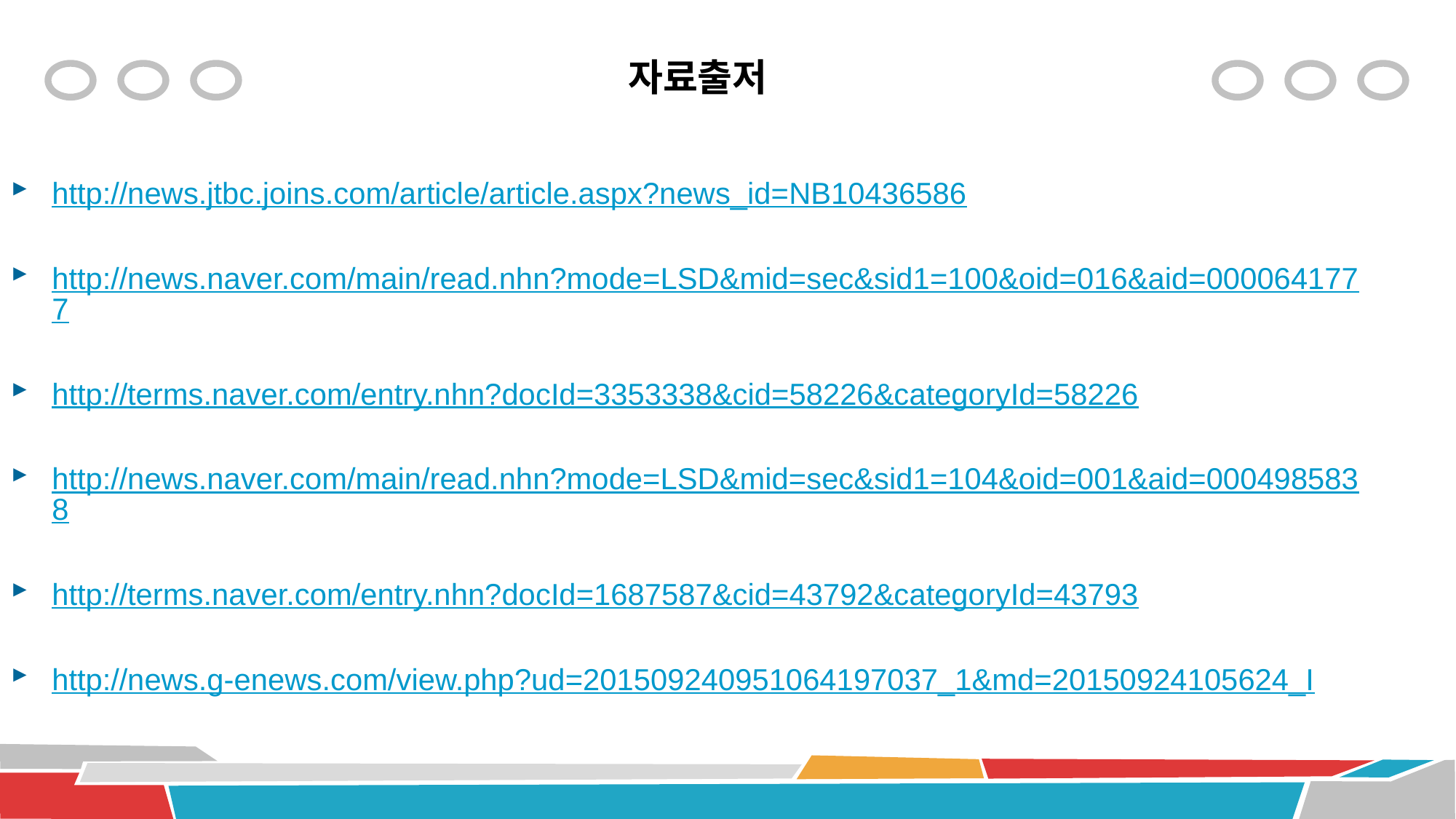

자료출저

http://news.jtbc.joins.com/article/article.aspx?news_id=NB10436586

http://news.naver.com/main/read.nhn?mode=LSD&mid=sec&sid1=100&oid=016&aid=0000641777

http://terms.naver.com/entry.nhn?docId=3353338&cid=58226&categoryId=58226

http://news.naver.com/main/read.nhn?mode=LSD&mid=sec&sid1=104&oid=001&aid=0004985838

http://terms.naver.com/entry.nhn?docId=1687587&cid=43792&categoryId=43793

http://news.g-enews.com/view.php?ud=201509240951064197037_1&md=20150924105624_I